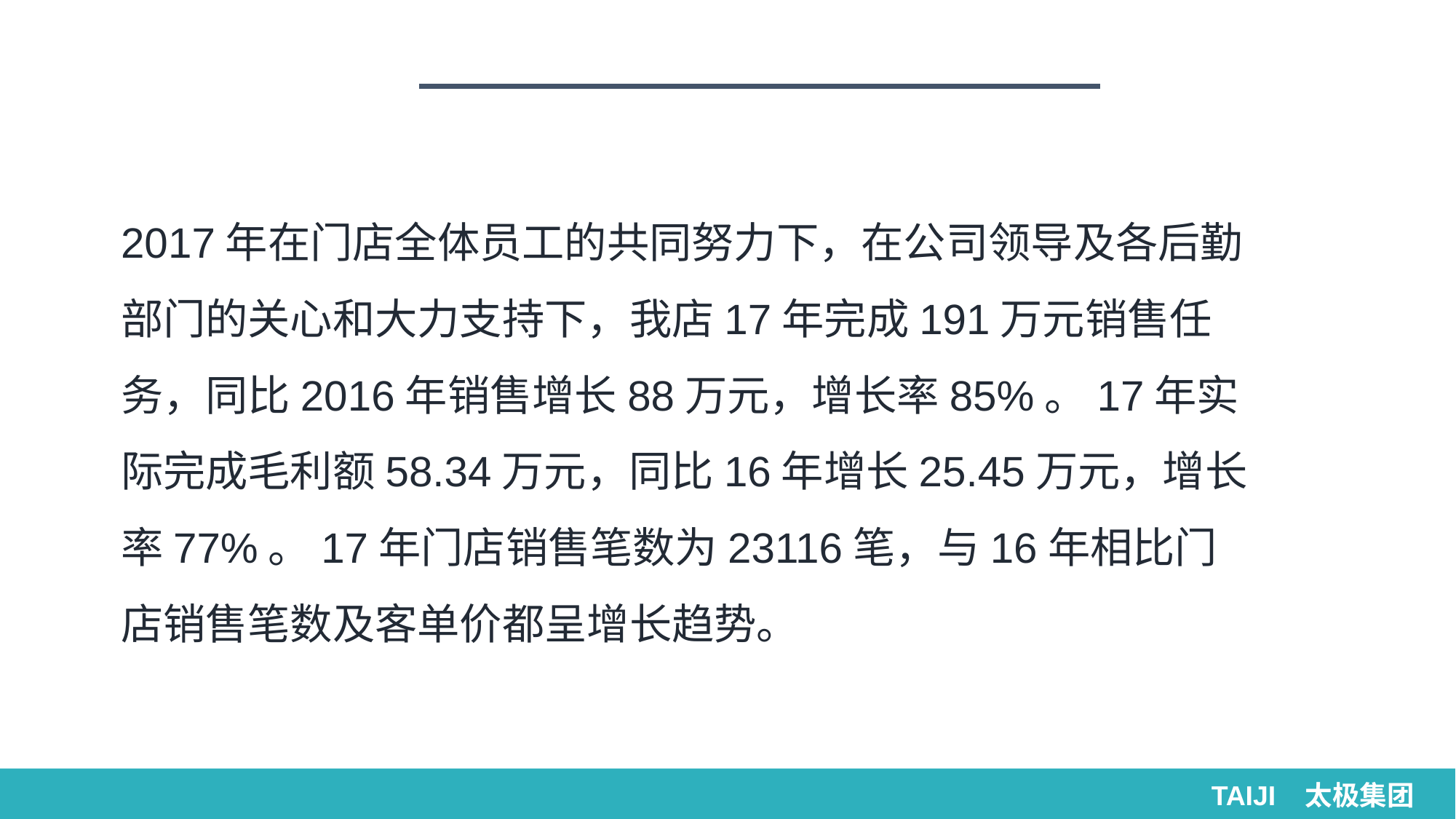

2017年在门店全体员工的共同努力下，在公司领导及各后勤部门的关心和大力支持下，我店17年完成191万元销售任务，同比2016年销售增长88万元，增长率85%。17年实际完成毛利额58.34万元，同比16年增长25.45万元，增长率77%。17年门店销售笔数为23116笔，与16年相比门店销售笔数及客单价都呈增长趋势。

TAIJI   太极集团